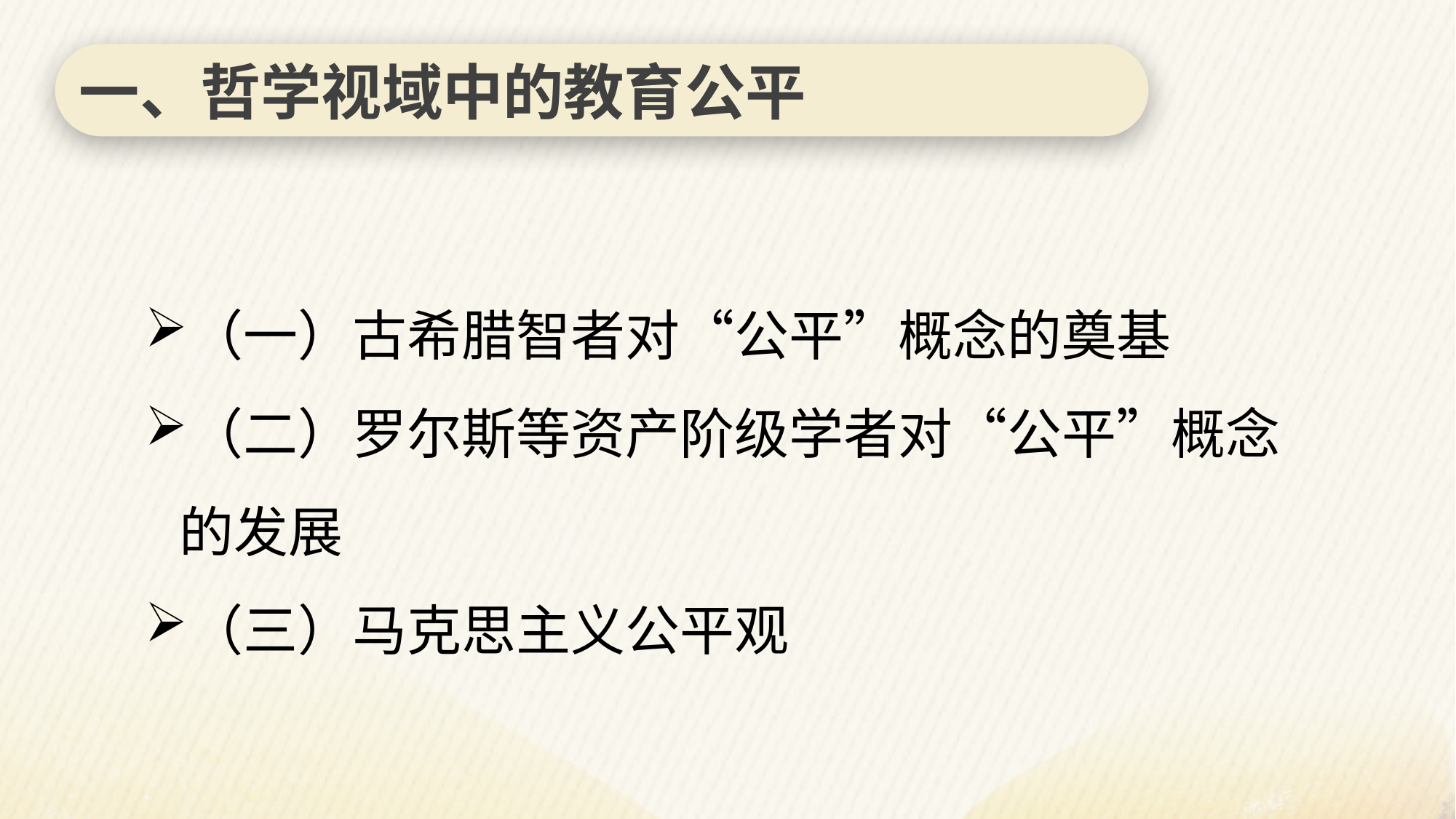

一、哲学视域中的教育公平
（一）古希腊智者对“公平”概念的奠基
（二）罗尔斯等资产阶级学者对“公平”概念的发展
（三）马克思主义公平观